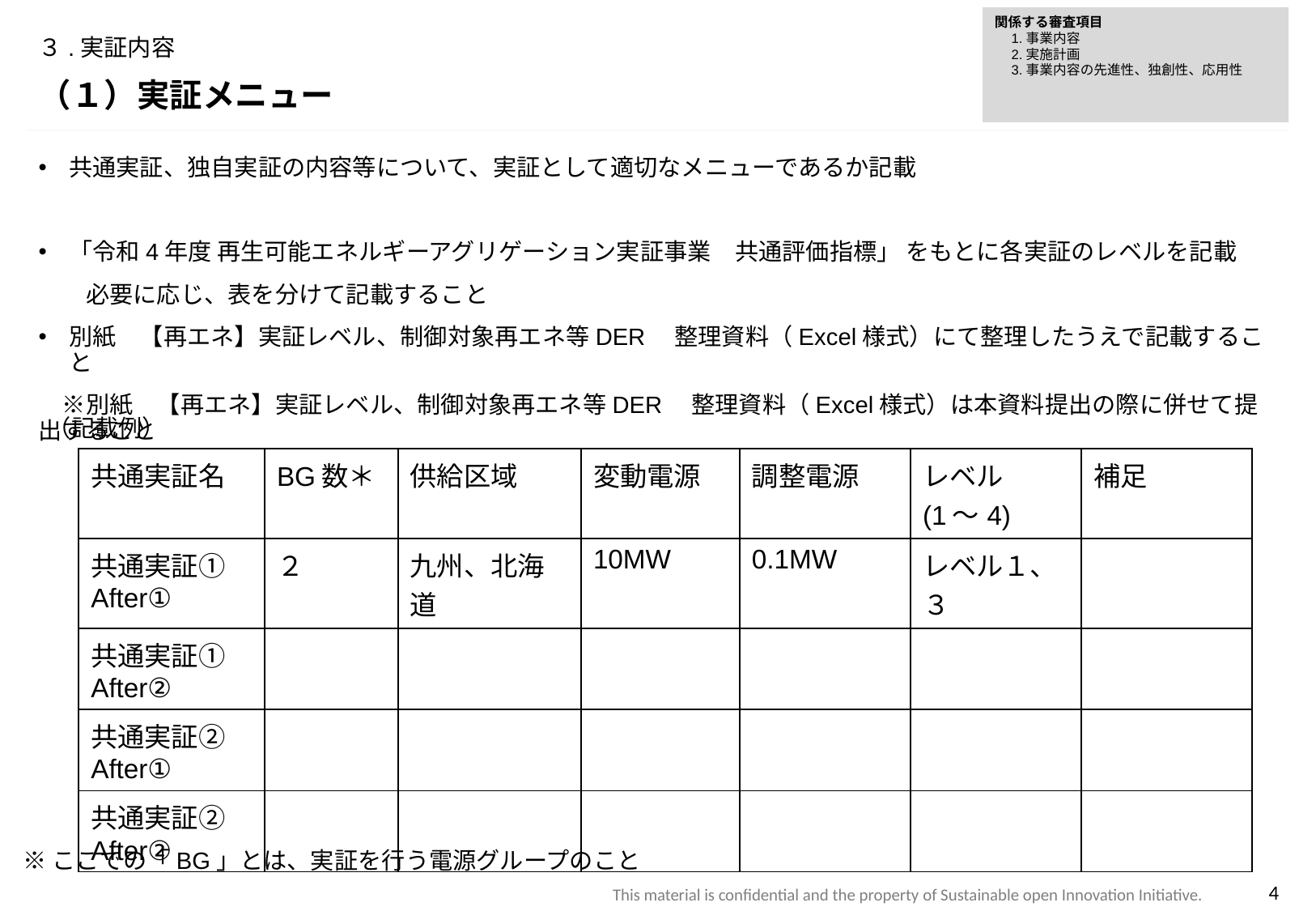

関係する審査項目
　1.事業内容
　2.実施計画
　3.事業内容の先進性、独創性、応用性
# ３.実証内容
（１）実証メニュー
共通実証、独自実証の内容等について、実証として適切なメニューであるか記載

「令和4年度 再生可能エネルギーアグリゲーション実証事業　共通評価指標」 をもとに各実証のレベルを記載
　　必要に応じ、表を分けて記載すること
別紙　【再エネ】実証レベル、制御対象再エネ等DER　整理資料（Excel様式）にて整理したうえで記載すること
　※別紙　【再エネ】実証レベル、制御対象再エネ等DER　整理資料（Excel様式）は本資料提出の際に併せて提出すること
（記載例）
| 共通実証名 | BG数＊ | 供給区域 | 変動電源 | 調整電源 | レベル (1～4) | 補足 |
| --- | --- | --- | --- | --- | --- | --- |
| 共通実証① After① | ２ | 九州、北海道 | 10MW | 0.1MW | レベル１、３ |  |
| 共通実証① After② |  |  |  |  |  |  |
| 共通実証② After① |  |  |  |  |  |  |
| 共通実証② After② |  |  |  |  |  |  |
※ここでの「BG」とは、実証を行う電源グループのこと